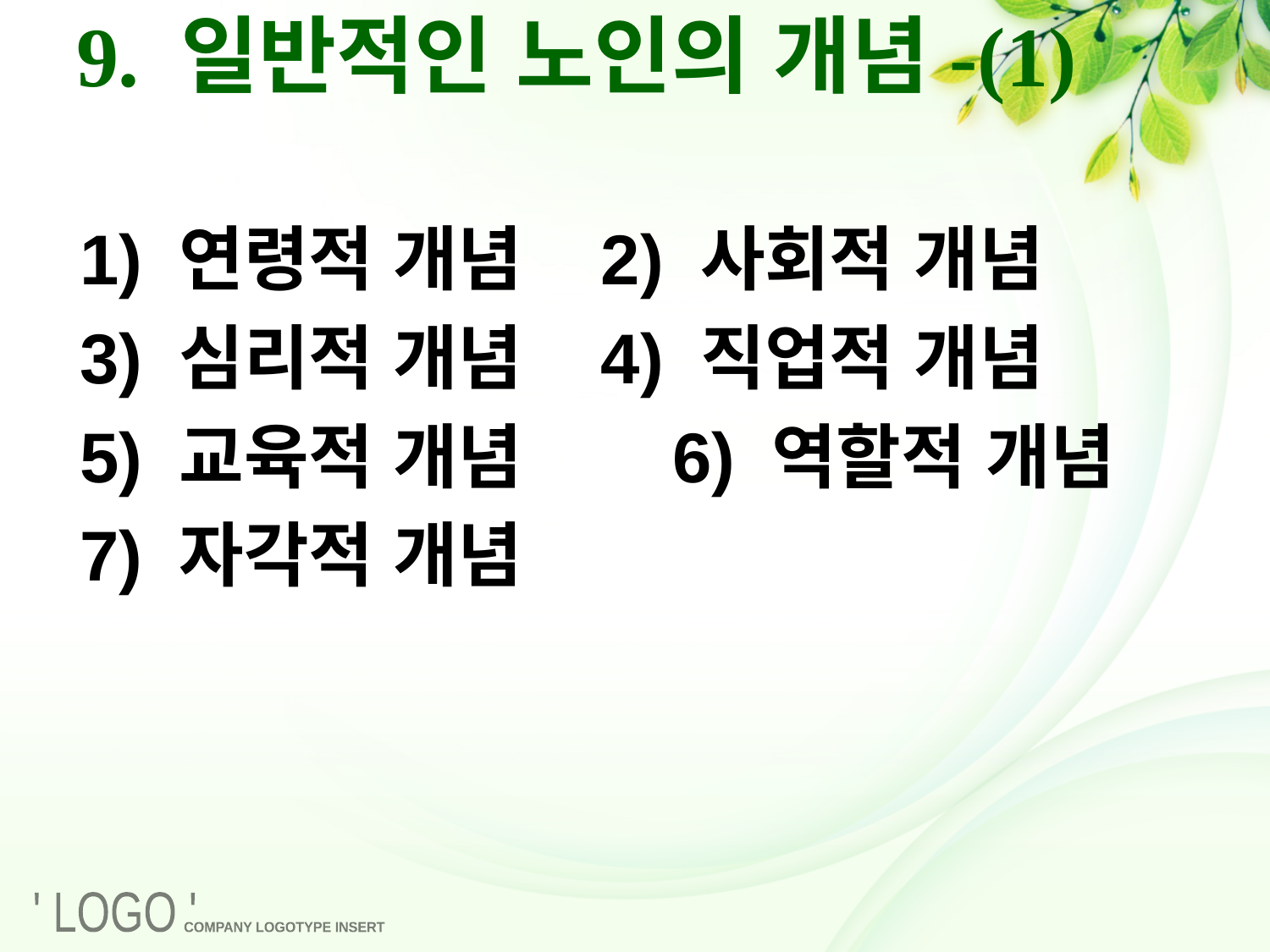

# 9. 일반적인 노인의 개념-(1)
1) 연령적 개념 	 2) 사회적 개념
3) 심리적 개념 	 4) 직업적 개념
5) 교육적 개념	 6) 역할적 개념
7) 자각적 개념